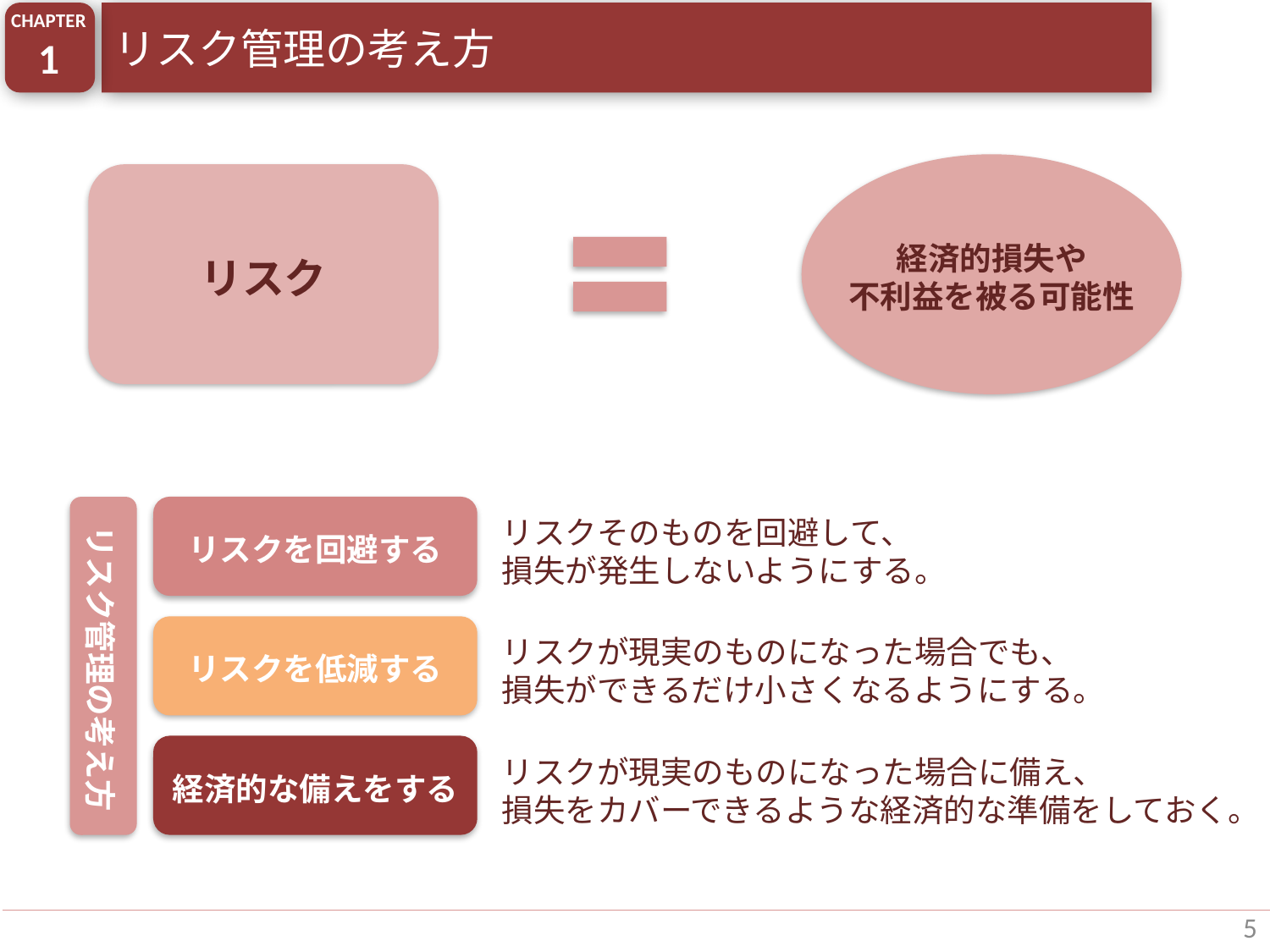

CHAPTER
1
リスク管理の考え方
経済的損失や
不利益を被る可能性
リスク

リスクを回避する
  リスクそのものを回避して、
  損失が発生しないようにする。
リスク管理の考え方
リスクを低減する
  リスクが現実のものになった場合でも、
  損失ができるだけ小さくなるようにする。
経済的な備えをする
  リスクが現実のものになった場合に備え、
  損失をカバーできるような経済的な準備をしておく。
5